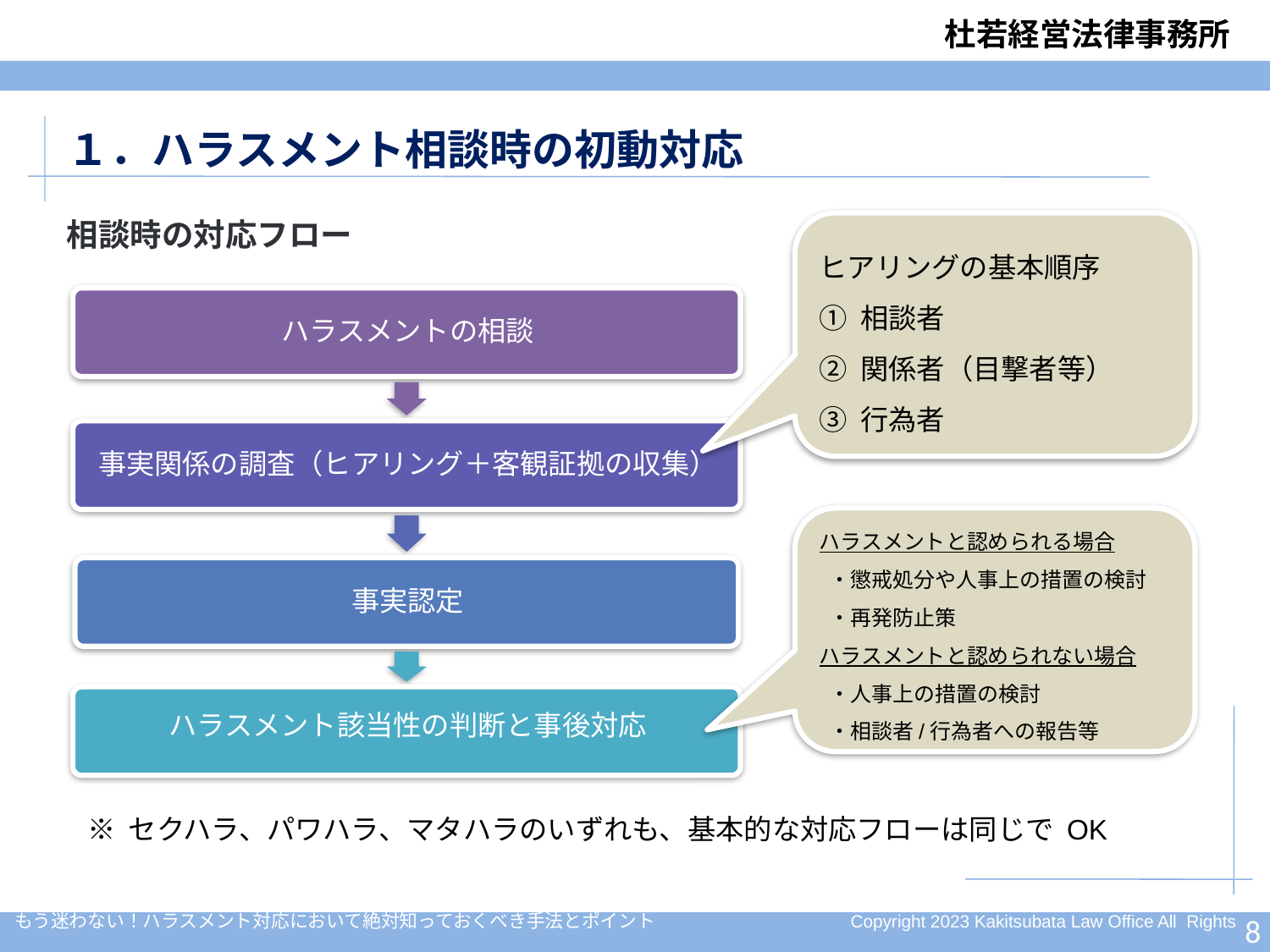

１．ハラスメント相談時の初動対応

相談時の対応フロー
ヒアリングの基本順序
① 相談者
② 関係者（目撃者等）
③ 行為者
ハラスメントの相談

事実関係の調査（ヒアリング＋客観証拠の収集）

事実認定

ハラスメント該当性の判断と事後対応
ハラスメントと認められる場合
 ・懲戒処分や人事上の措置の検討
 ・再発防止策
ハラスメントと認められない場合
 ・人事上の措置の検討
 ・相談者/行為者への報告等
※ セクハラ、パワハラ、マタハラのいずれも、基本的な対応フローは同じで OK
8